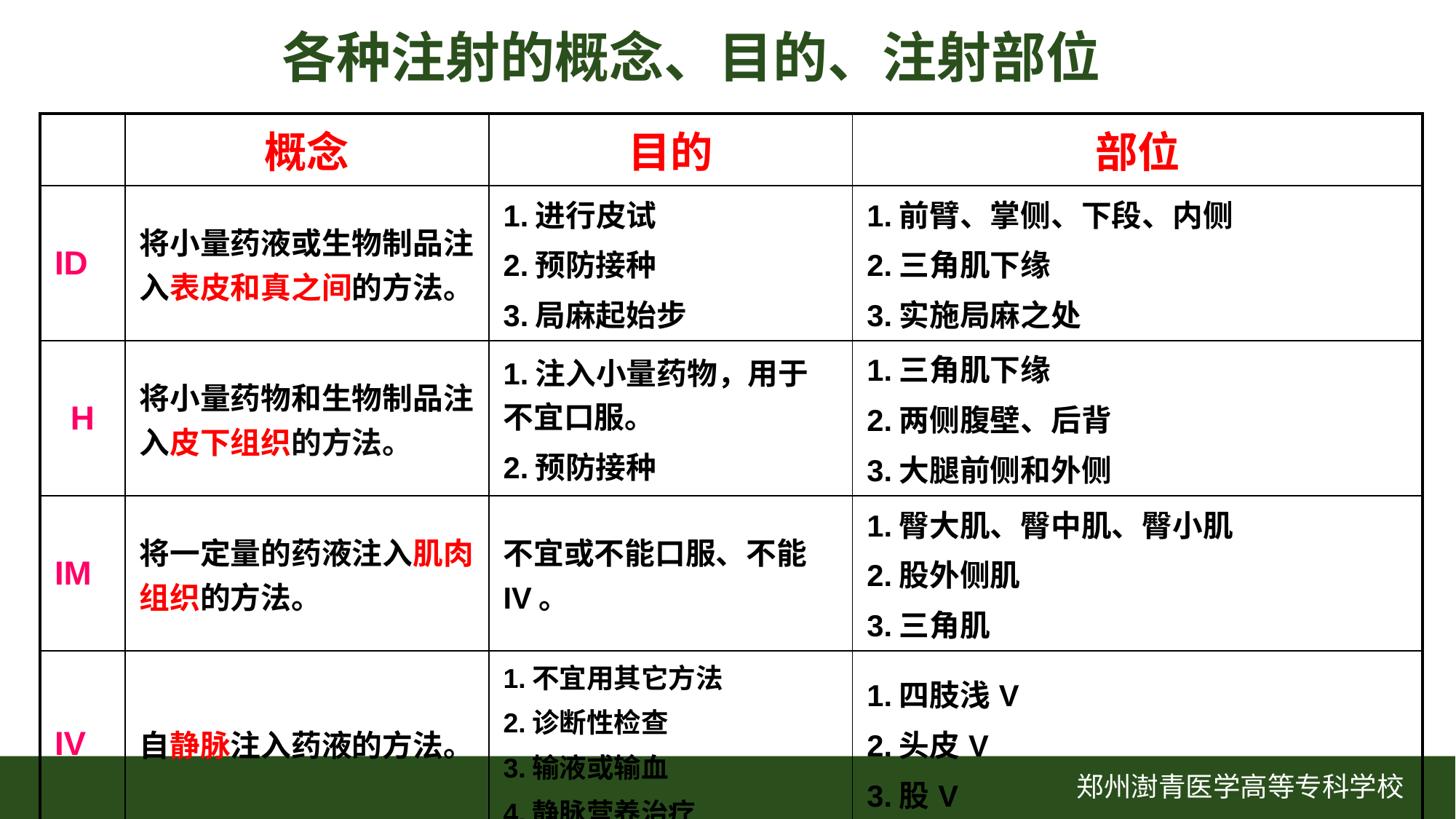

各种注射的概念、目的、注射部位
|  | 概念 | 目的 | 部位 |
| --- | --- | --- | --- |
| ID | 将小量药液或生物制品注入表皮和真之间的方法。 | 1.进行皮试 2.预防接种 3.局麻起始步 | 1.前臂、掌侧、下段、内侧 2.三角肌下缘 3.实施局麻之处 |
| H | 将小量药物和生物制品注入皮下组织的方法。 | 1.注入小量药物，用于不宜口服。 2.预防接种 | 1.三角肌下缘 2.两侧腹壁、后背 3.大腿前侧和外侧 |
| IM | 将一定量的药液注入肌肉组织的方法。 | 不宜或不能口服、不能IV。 | 1.臀大肌、臀中肌、臀小肌 2.股外侧肌 3.三角肌 |
| IV | 自静脉注入药液的方法。 | 1.不宜用其它方法 2.诊断性检查 3.输液或输血 4.静脉营养治疗 | 1.四肢浅V 2.头皮V 3.股V |
郑州澍青医学高等专科学校